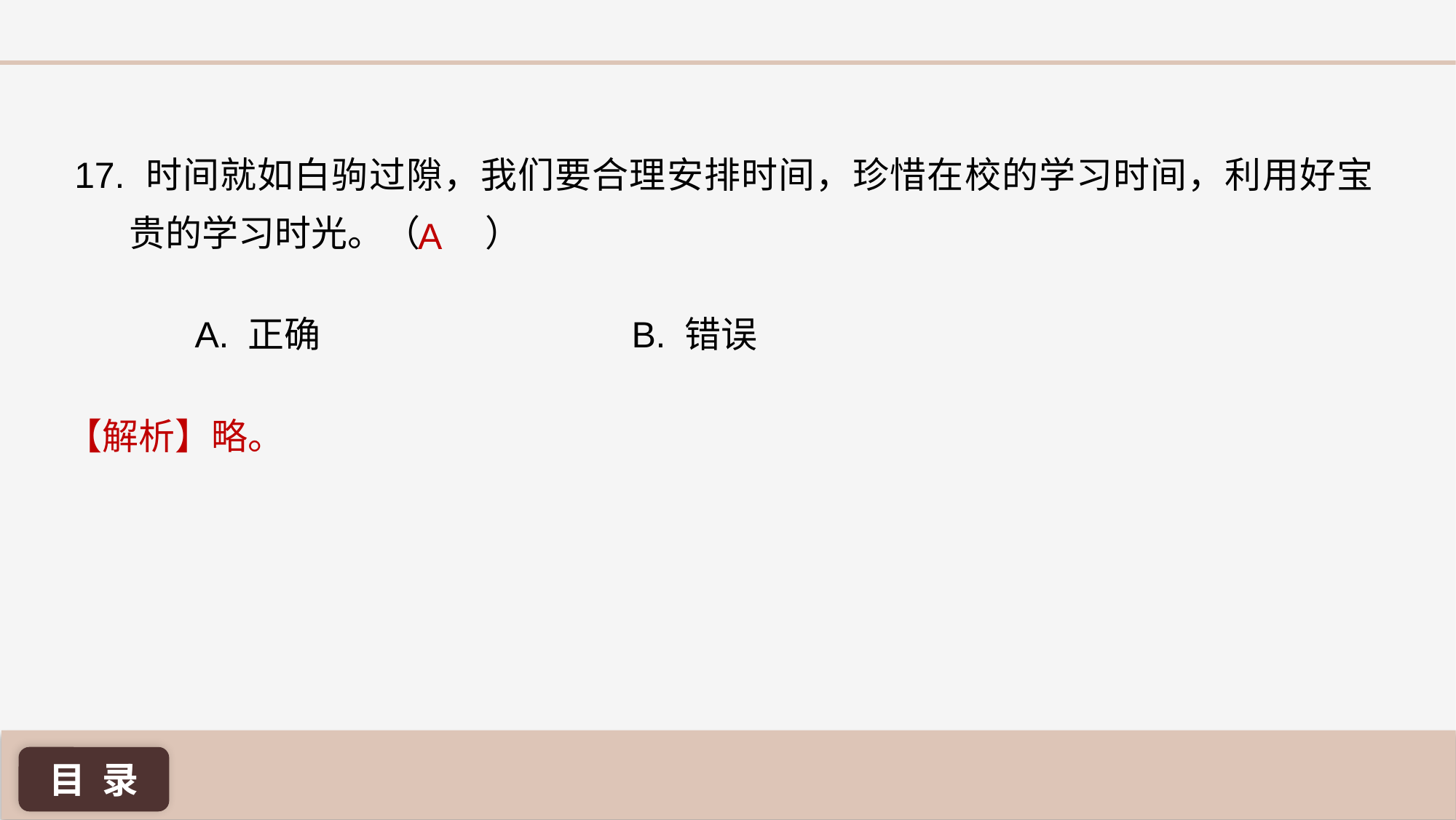

17. 时间就如白驹过隙，我们要合理安排时间，珍惜在校的学习时间，利用好宝贵的学习时光。（        ）
A
A. 正确 			B. 错误
【解析】略。